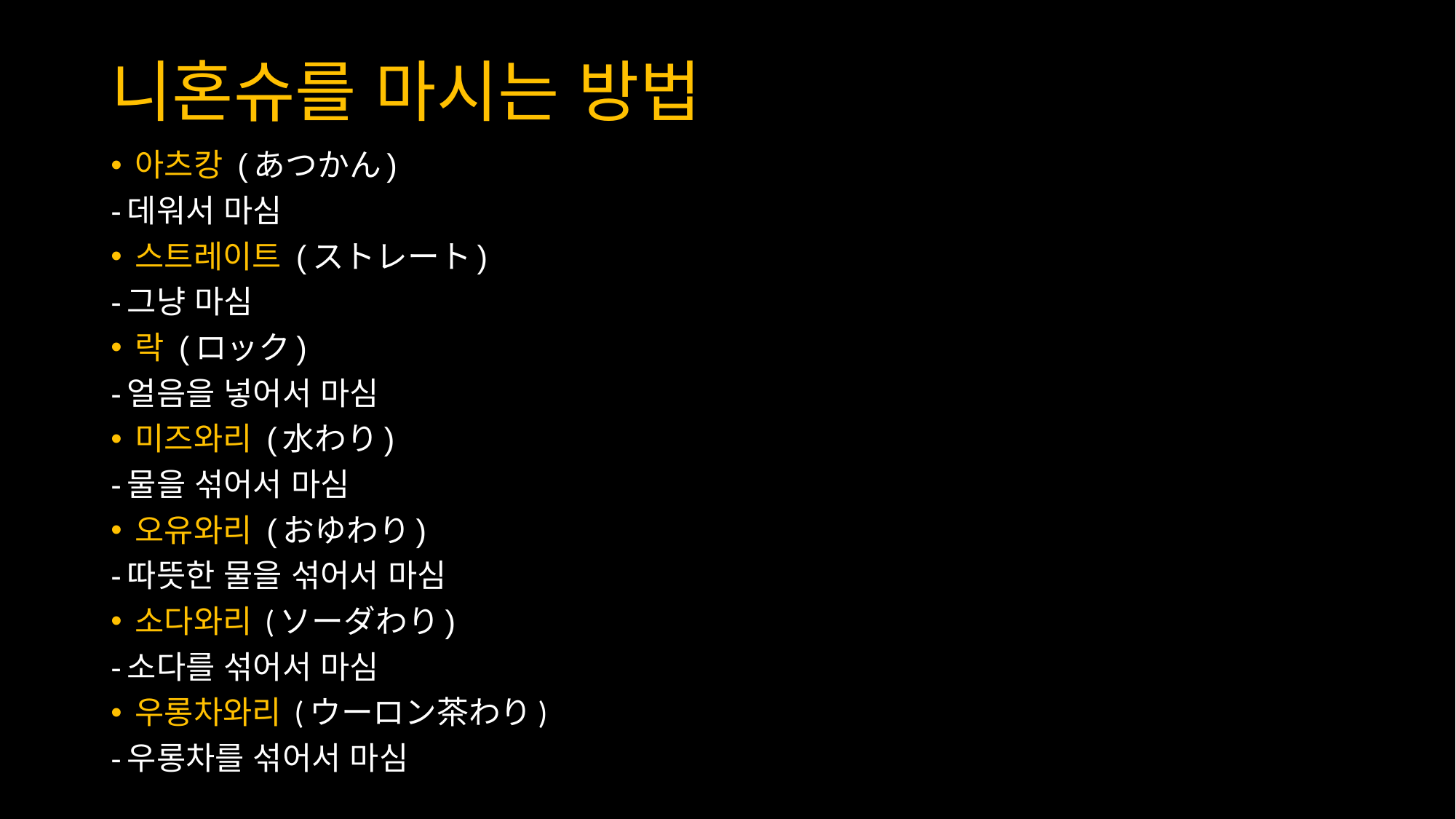

# 니혼슈를 마시는 방법
아츠캉 (あつかん)
-데워서 마심
스트레이트 (ストレート)
-그냥 마심
락 (ロック)
-얼음을 넣어서 마심
미즈와리 (水わり)
-물을 섞어서 마심
오유와리 (おゆわり)
-따뜻한 물을 섞어서 마심
소다와리 (ソーダわり)
-소다를 섞어서 마심
우롱차와리 (ウーロン茶わり)
-우롱차를 섞어서 마심